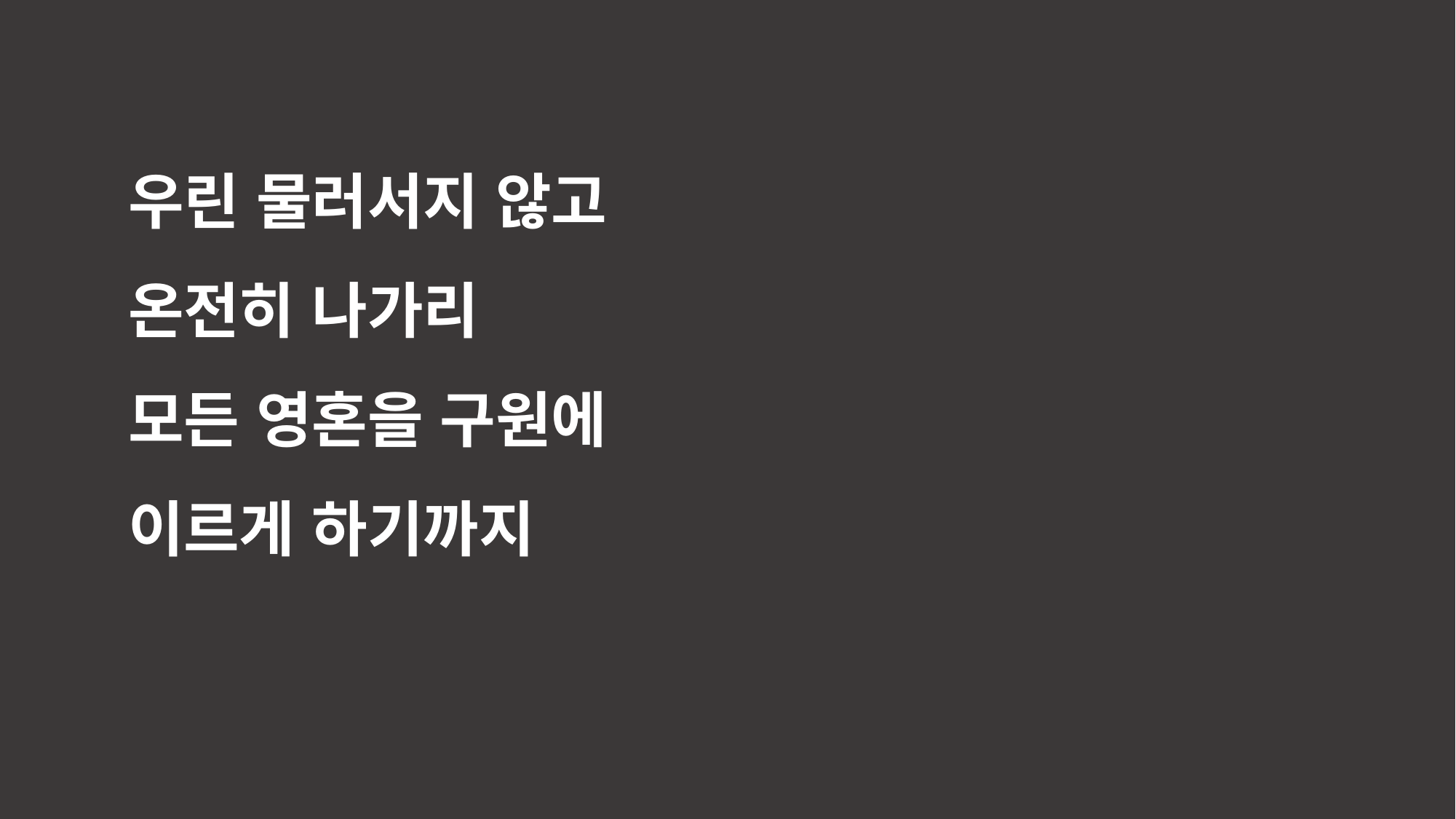

우린 물러서지 않고
온전히 나가리
모든 영혼을 구원에
이르게 하기까지